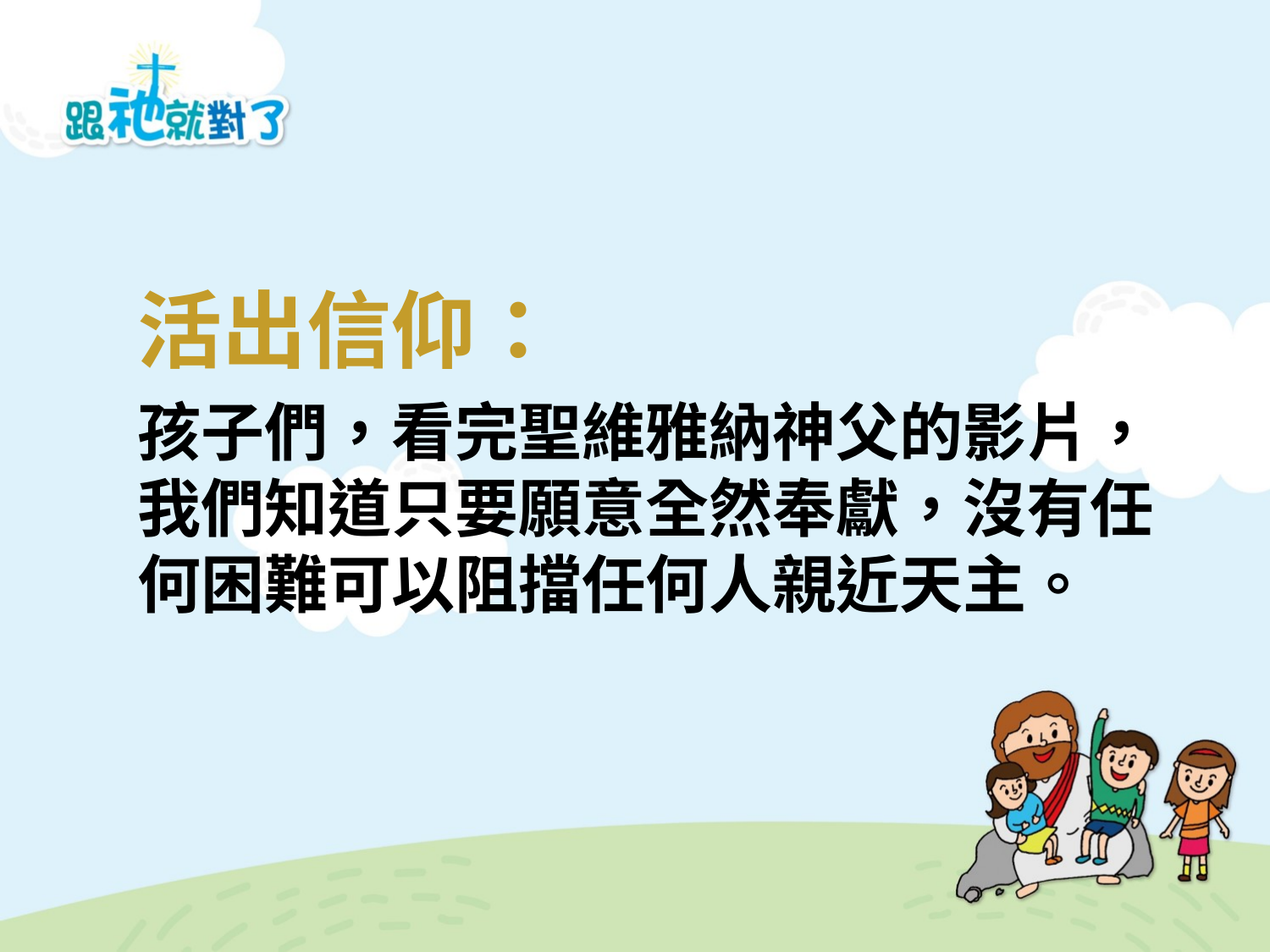

活出信仰：
孩子們，看完聖維雅納神父的影片，我們知道只要願意全然奉獻，沒有任何困難可以阻擋任何人親近天主。